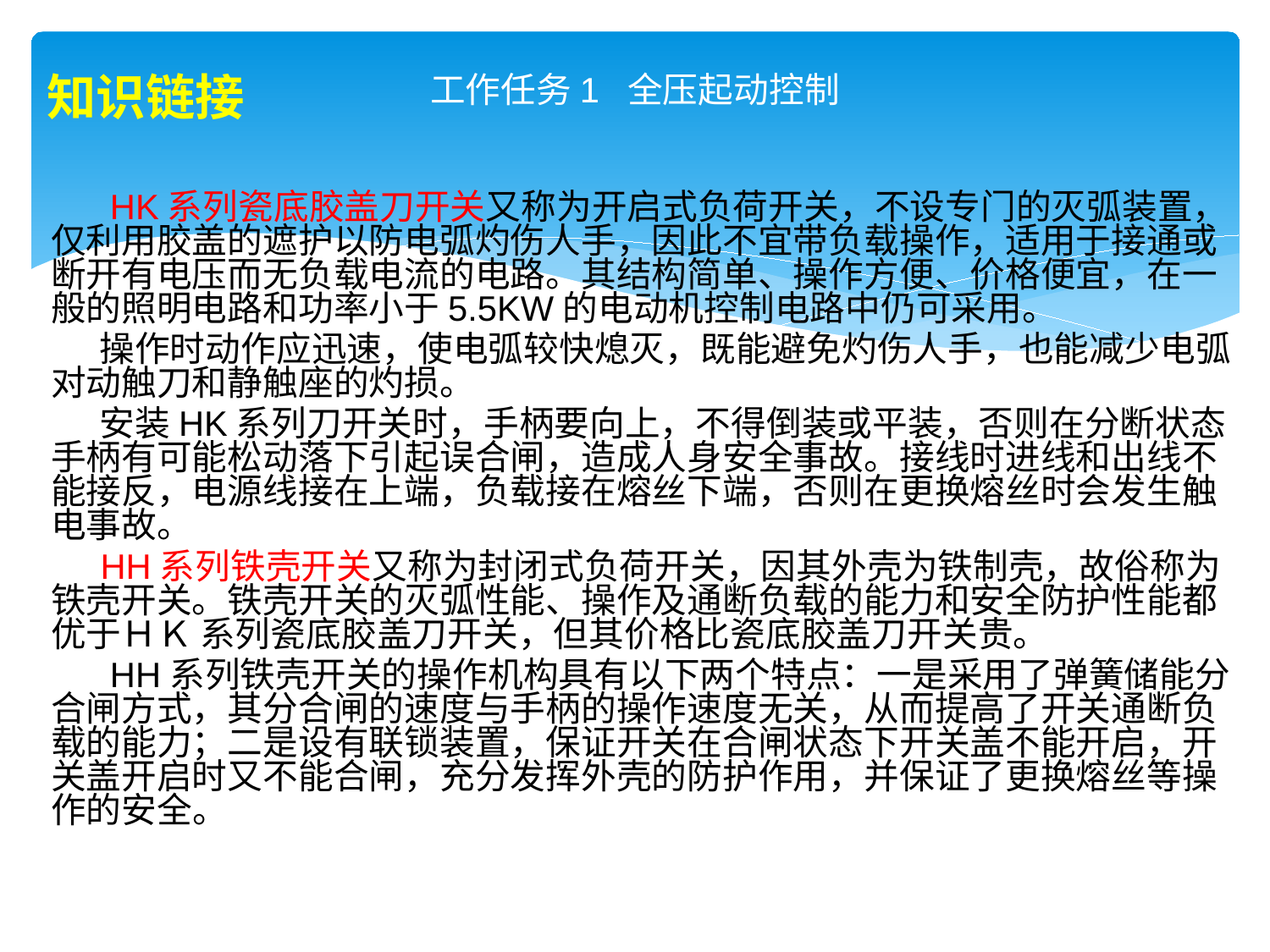

# 工作任务1  全压起动控制
知识链接
          HK系列瓷底胶盖刀开关又称为开启式负荷开关，不设专门的灭弧装置，仅利用胶盖的遮护以防电弧灼伤人手，因此不宜带负载操作，适用于接通或断开有电压而无负载电流的电路。其结构简单、操作方便、价格便宜，在一般的照明电路和功率小于5.5KW的电动机控制电路中仍可采用。
          操作时动作应迅速，使电弧较快熄灭，既能避免灼伤人手，也能减少电弧对动触刀和静触座的灼损。
          安装HK系列刀开关时，手柄要向上，不得倒装或平装，否则在分断状态手柄有可能松动落下引起误合闸，造成人身安全事故。接线时进线和出线不能接反，电源线接在上端，负载接在熔丝下端，否则在更换熔丝时会发生触电事故。
         HH系列铁壳开关又称为封闭式负荷开关，因其外壳为铁制壳，故俗称为铁壳开关。铁壳开关的灭弧性能、操作及通断负载的能力和安全防护性能都优于ＨＫ 系列瓷底胶盖刀开关，但其价格比瓷底胶盖刀开关贵。
          HH系列铁壳开关的操作机构具有以下两个特点：一是采用了弹簧储能分合闸方式，其分合闸的速度与手柄的操作速度无关，从而提高了开关通断负载的能力；二是设有联锁装置，保证开关在合闸状态下开关盖不能开启，开关盖开启时又不能合闸，充分发挥外壳的防护作用，并保证了更换熔丝等操作的安全。